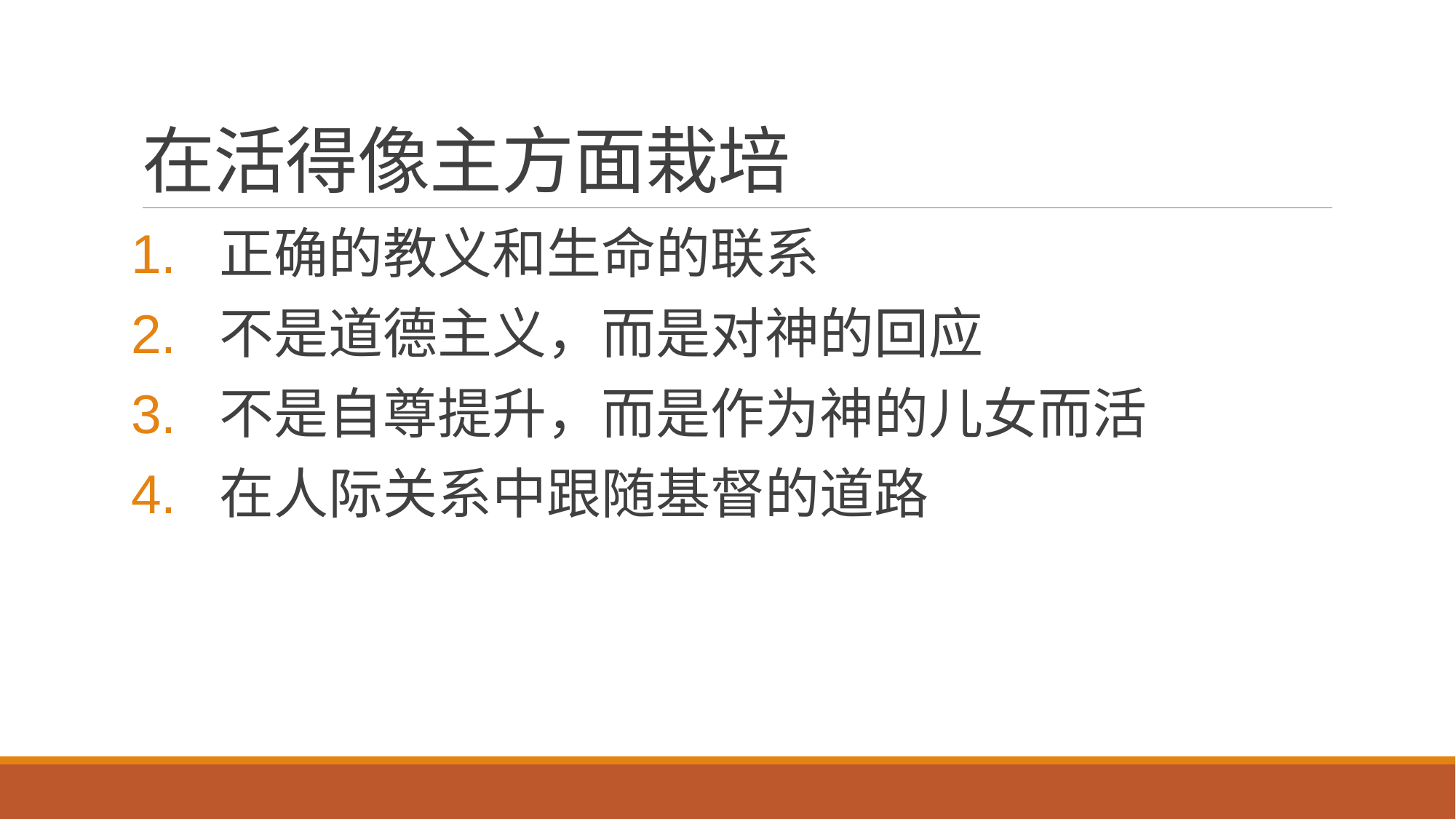

# 在活得像主方面栽培
正确的教义和生命的联系
不是道德主义，而是对神的回应
不是自尊提升，而是作为神的儿女而活
在人际关系中跟随基督的道路